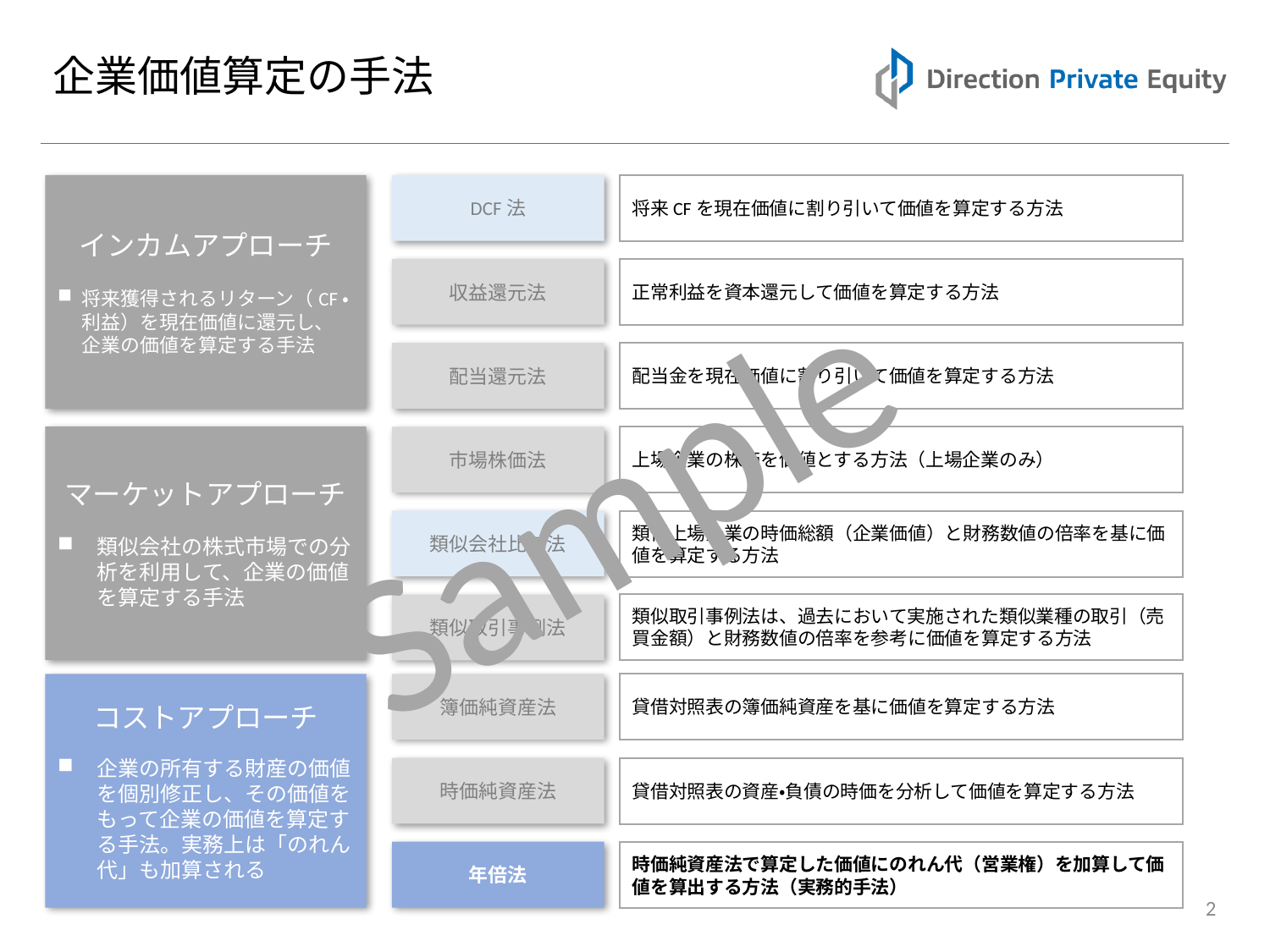

# 企業価値算定の手法
将来CFを現在価値に割り引いて価値を算定する方法
インカムアプローチ

将来獲得されるリターン（CF・利益）を現在価値に還元し、企業の価値を算定する手法
DCF法
正常利益を資本還元して価値を算定する方法
収益還元法
配当還元法
配当金を現在価値に割り引いて価値を算定する方法
Sample
マーケットアプローチ

類似会社の株式市場での分析を利用して、企業の価値を算定する手法
上場企業の株価を価値とする方法（上場企業のみ）
市場株価法
類似会社比較法
類似上場企業の時価総額（企業価値）と財務数値の倍率を基に価値を算定する方法
類似取引事例法は、過去において実施された類似業種の取引（売買金額）と財務数値の倍率を参考に価値を算定する方法
類似取引事例法
貸借対照表の簿価純資産を基に価値を算定する方法
コストアプローチ

企業の所有する財産の価値を個別修正し、その価値をもって企業の価値を算定する手法。実務上は「のれん代」も加算される
簿価純資産法
時価純資産法
貸借対照表の資産・負債の時価を分析して価値を算定する方法
年倍法
時価純資産法で算定した価値にのれん代（営業権）を加算して価値を算出する方法（実務的手法）
2